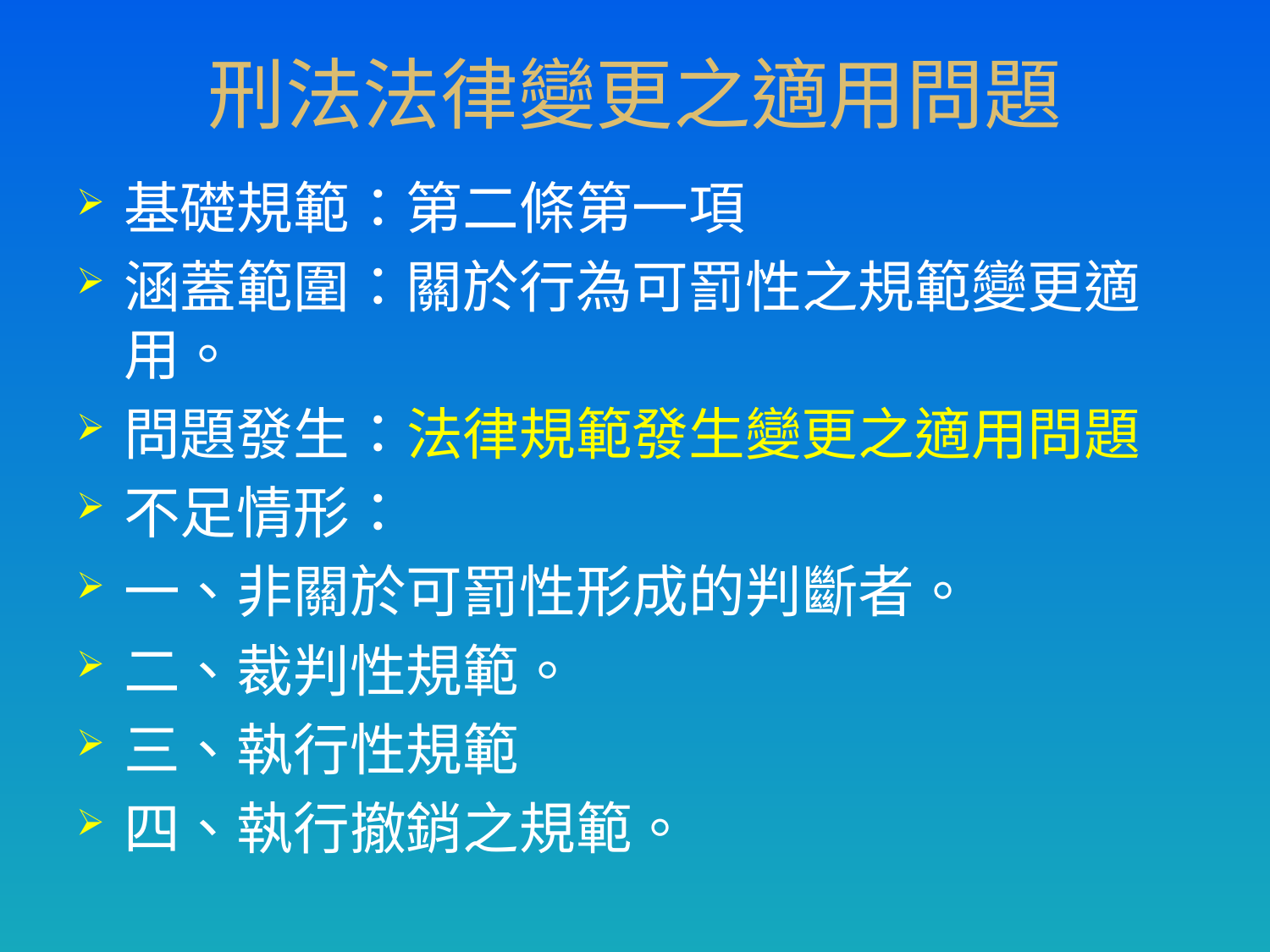

# 刑法法律變更之適用問題
基礎規範：第二條第一項
涵蓋範圍：關於行為可罰性之規範變更適用。
問題發生：法律規範發生變更之適用問題
不足情形：
一、非關於可罰性形成的判斷者。
二、裁判性規範。
三、執行性規範
四、執行撤銷之規範。